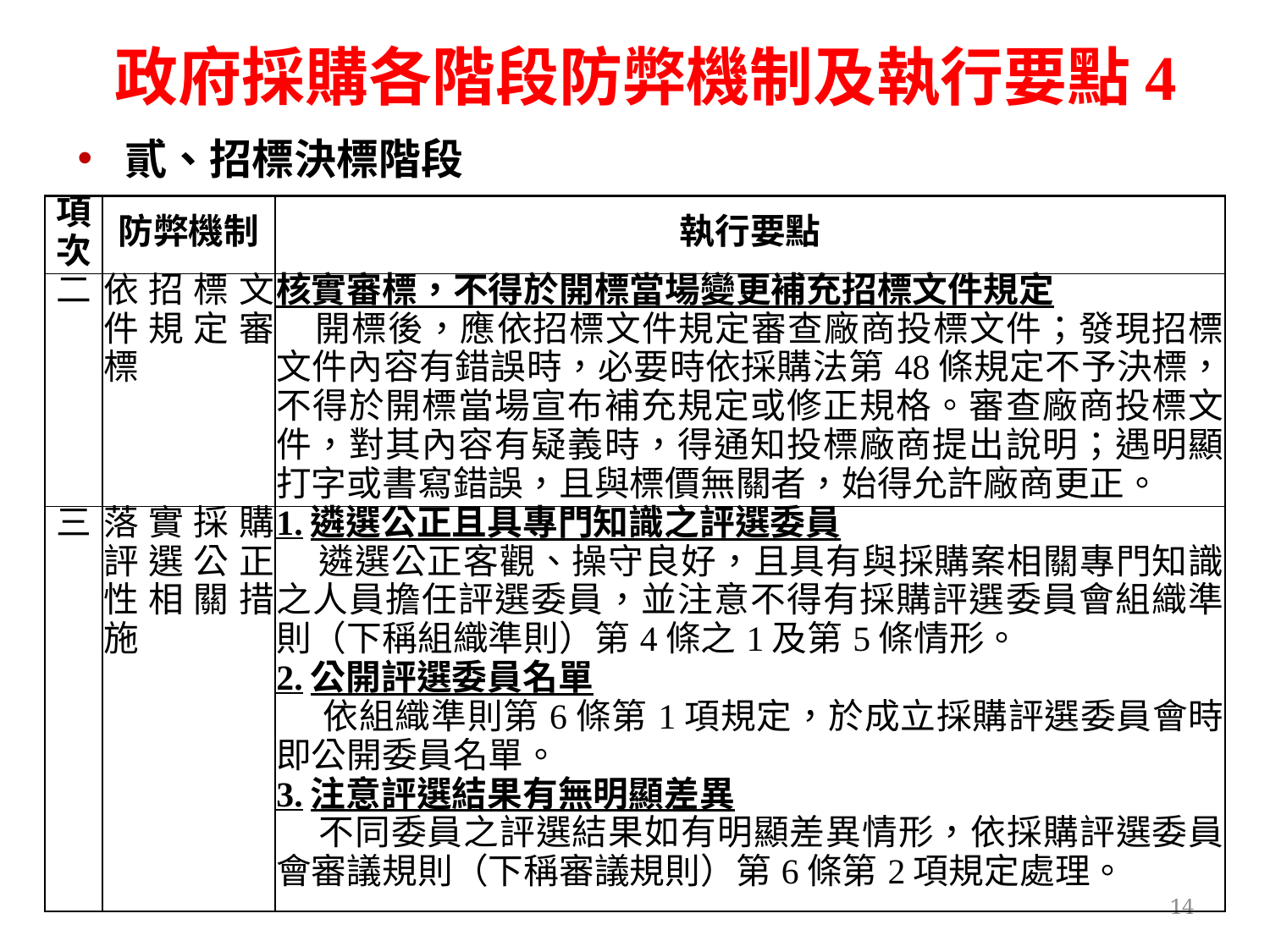

政府採購各階段防弊機制及執行要點4
貳、招標決標階段
| 項次 | 防弊機制 | 執行要點 |
| --- | --- | --- |
| 二 | 依招標文件規定審標 | 核實審標，不得於開標當場變更補充招標文件規定 開標後，應依招標文件規定審查廠商投標文件；發現招標文件內容有錯誤時，必要時依採購法第48條規定不予決標，不得於開標當場宣布補充規定或修正規格。審查廠商投標文件，對其內容有疑義時，得通知投標廠商提出說明；遇明顯打字或書寫錯誤，且與標價無關者，始得允許廠商更正。 |
| 三 | 落實採購評選公正性相關措施 | 1.遴選公正且具專門知識之評選委員 遴選公正客觀、操守良好，且具有與採購案相關專門知識之人員擔任評選委員，並注意不得有採購評選委員會組織準則（下稱組織準則）第4條之1及第5條情形。 2.公開評選委員名單 依組織準則第6條第1項規定，於成立採購評選委員會時即公開委員名單。 3.注意評選結果有無明顯差異 不同委員之評選結果如有明顯差異情形，依採購評選委員會審議規則（下稱審議規則）第6條第2項規定處理。 |
14